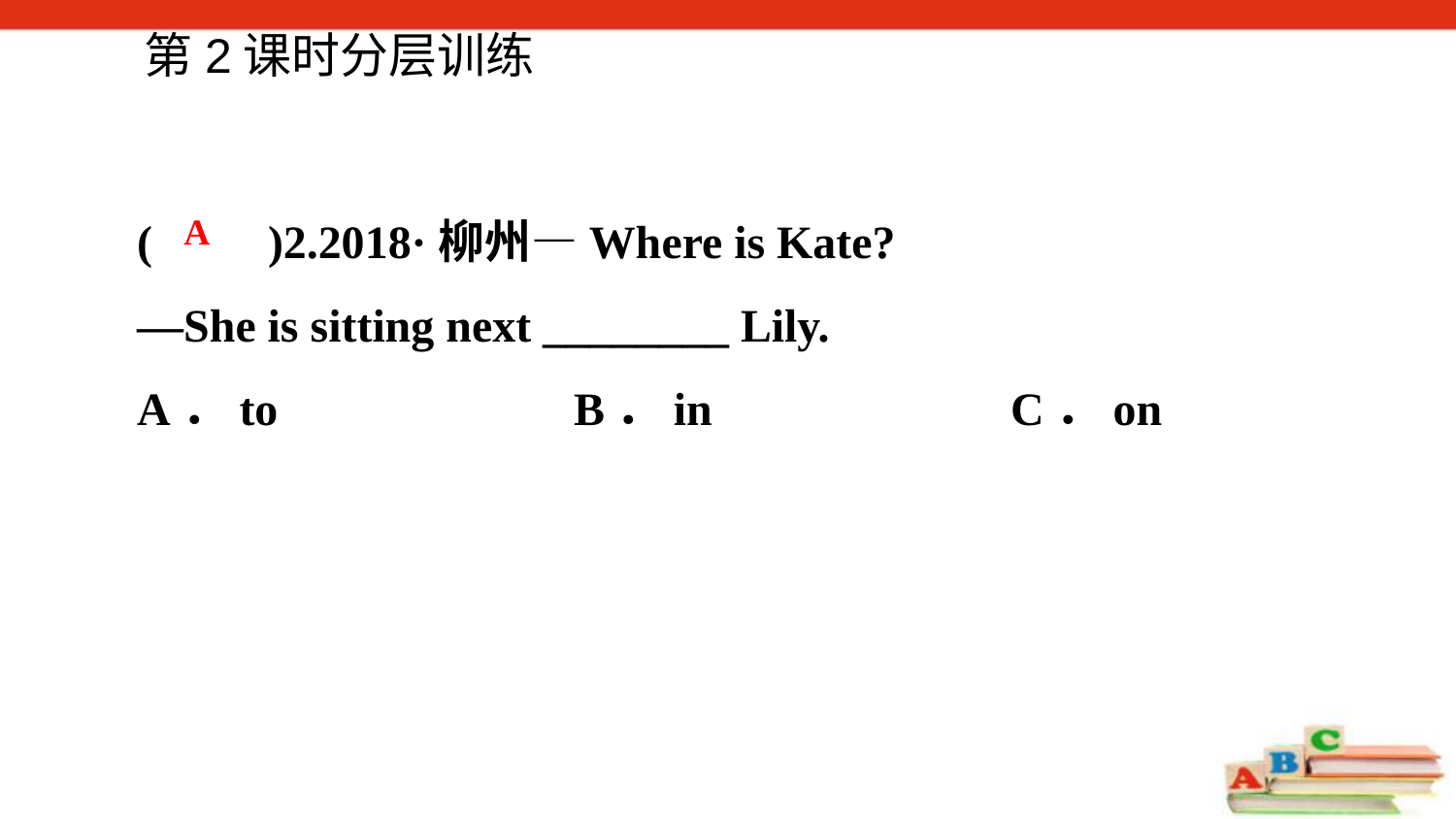

第2课时分层训练
(　　)2.2018·柳州—Where is Kate?
—She is sitting next ________ Lily.
A．to  		B．in  		C．on
A